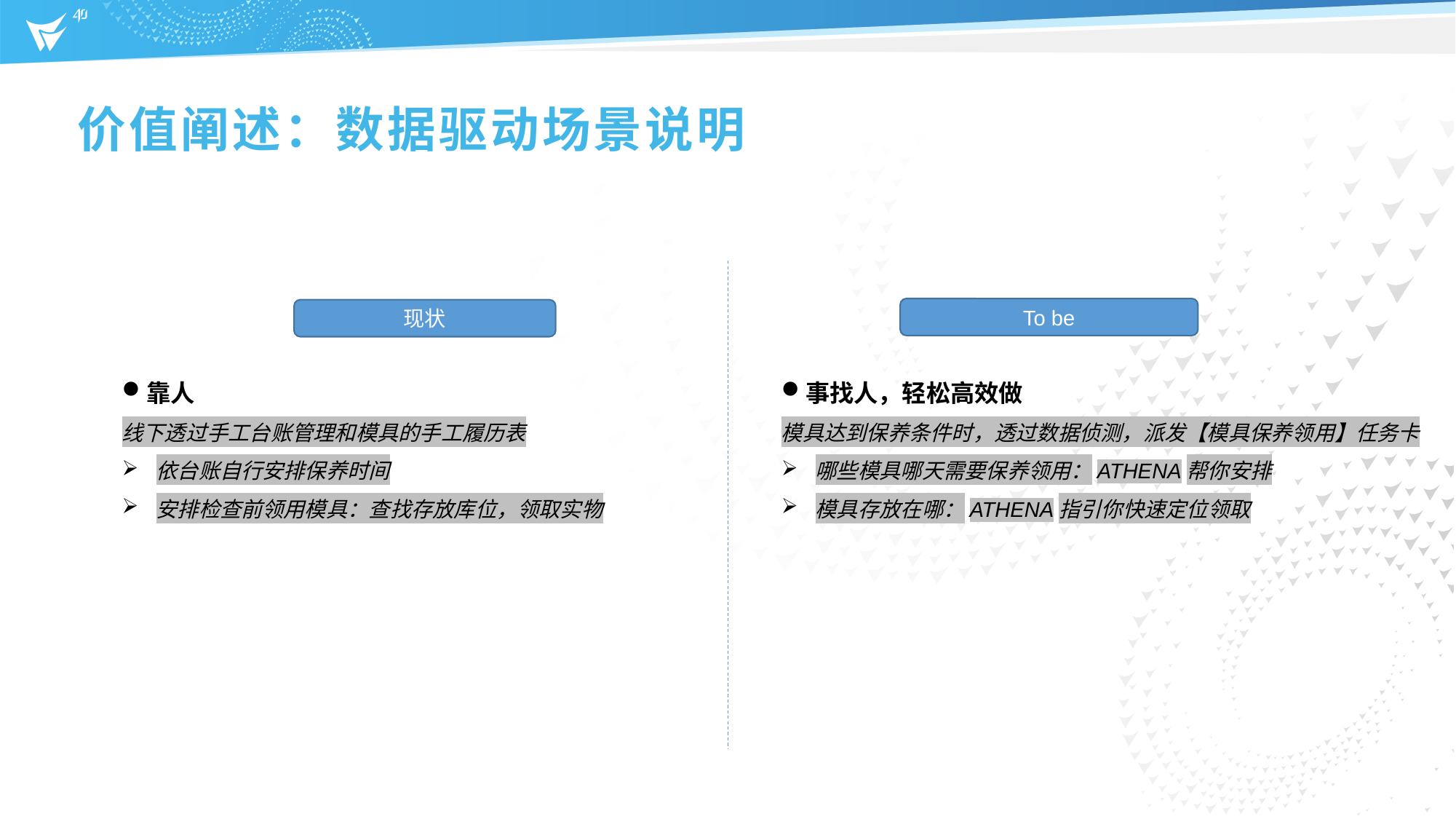

# 价值阐述：数据驱动场景说明

To be
现状
事找人，轻松高效做
模具达到保养条件时，透过数据侦测，派发【模具保养领用】任务卡
哪些模具哪天需要保养领用：ATHENA帮你安排
模具存放在哪：ATHENA指引你快速定位领取
靠人
线下透过手工台账管理和模具的手工履历表
依台账自行安排保养时间
安排检查前领用模具：查找存放库位，领取实物